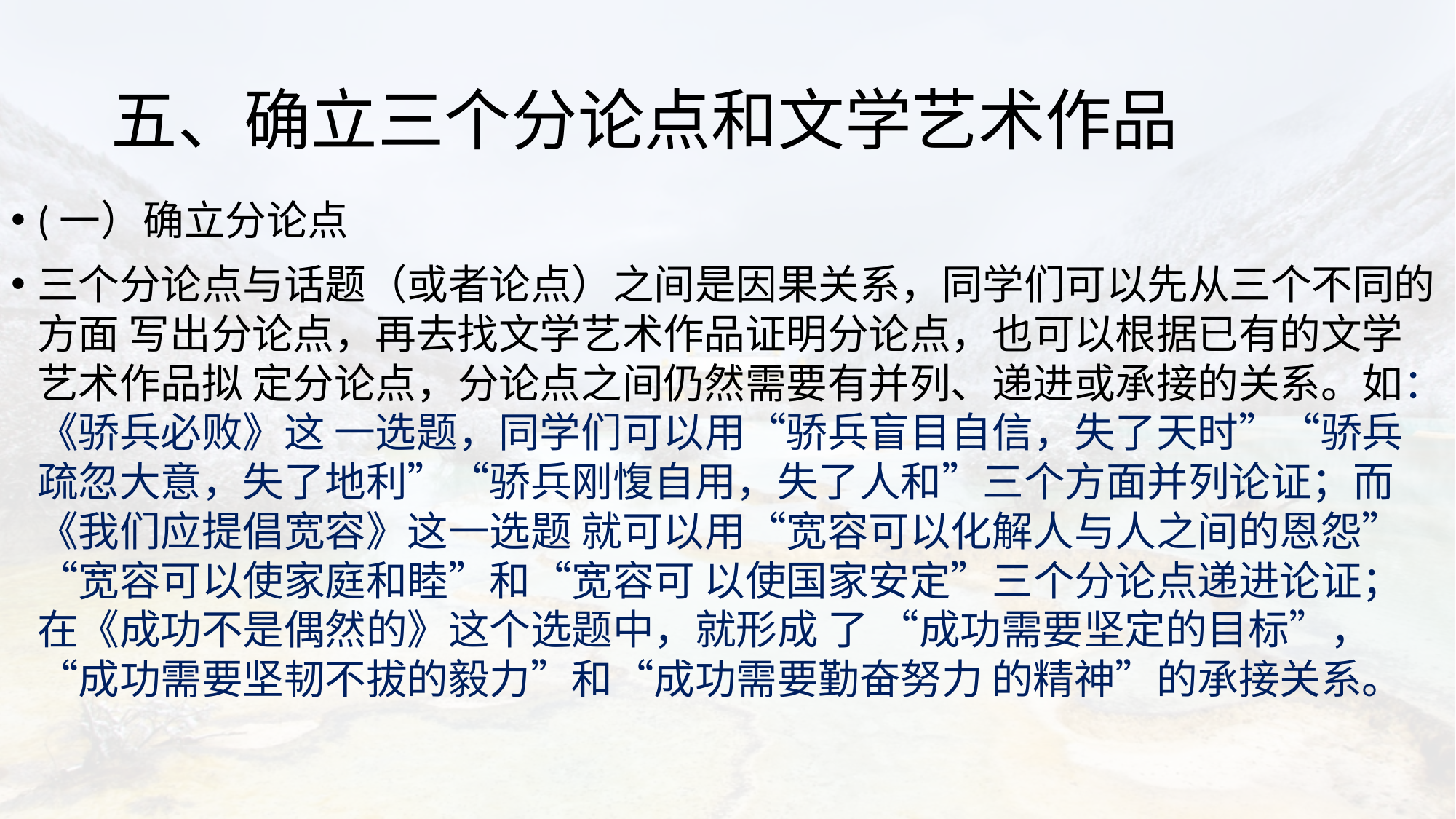

# 五、确立三个分论点和文学艺术作品
(一）	确立分论点
三个分论点与话题（或者论点）之间是因果关系，同学们可以先从三个不同的方面 写出分论点，再去找文学艺术作品证明分论点，也可以根据已有的文学艺术作品拟 定分论点，分论点之间仍然需要有并列、递进或承接的关系。如：《骄兵必败》这 一选题，同学们可以用“骄兵盲目自信，失了天时”“骄兵疏忽大意，失了地利”“骄兵刚愎自用，失了人和”三个方面并列论证；而《我们应提倡宽容》这一选题 就可以用“宽容可以化解人与人之间的恩怨”“宽容可以使家庭和睦”和“宽容可 以使国家安定”三个分论点递进论证；在《成功不是偶然的》这个选题中，就形成 了 “成功需要坚定的目标”，“成功需要坚韧不拔的毅力”和“成功需要勤奋努力 的精神”的承接关系。